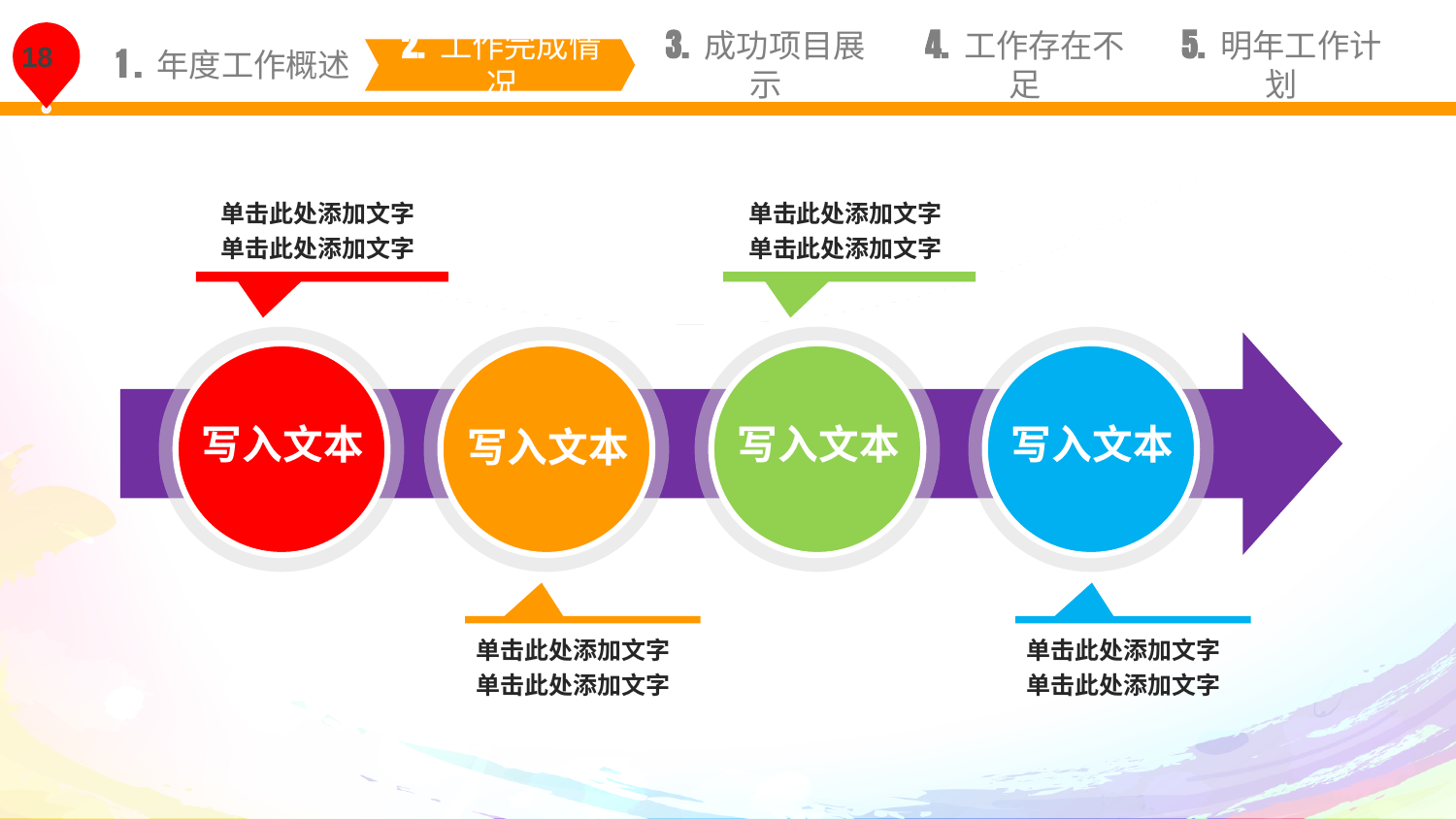

1 . 年度工作概述
2. 工作完成情况
3. 成功项目展示
4. 工作存在不足
5. 明年工作计划
单击此处添加文字
单击此处添加文字
单击此处添加文字
单击此处添加文字

写入文本

写入文本

写入文本

写入文本

单击此处添加文字
单击此处添加文字
单击此处添加文字
单击此处添加文字